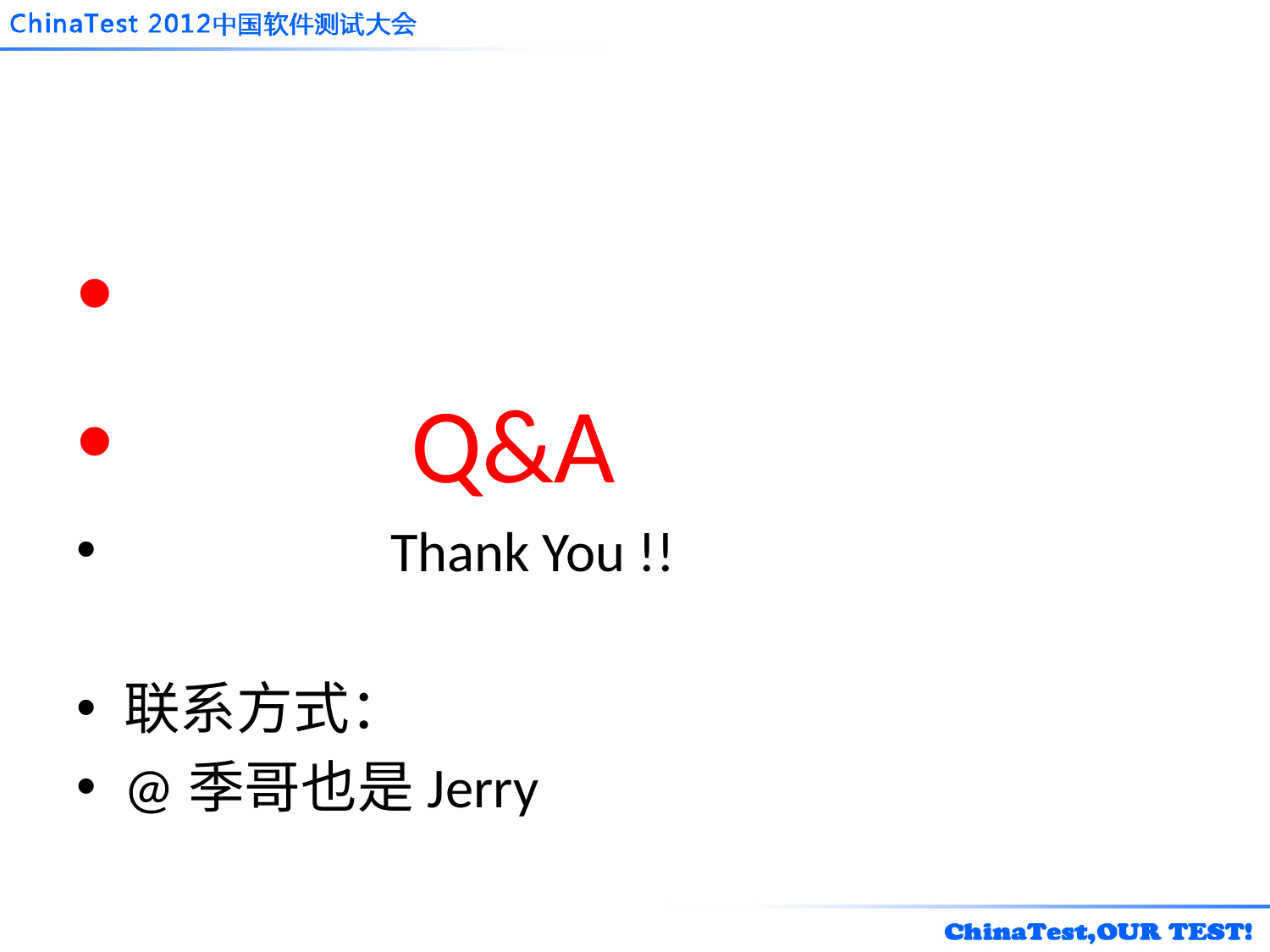

#

            Q&A
                     Thank You !!

联系方式：
@季哥也是Jerry